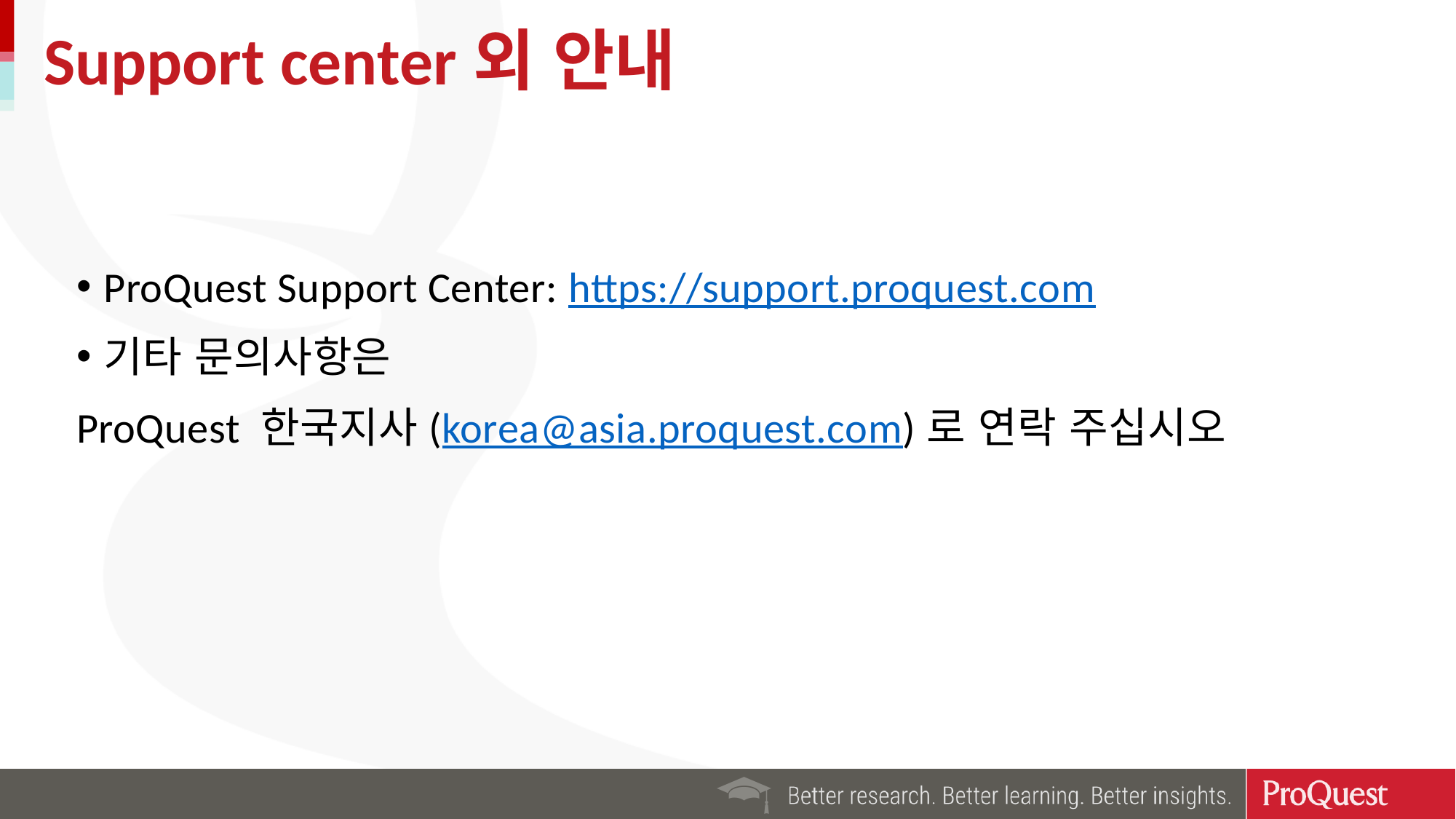

# Support center외 안내
ProQuest Support Center: https://support.proquest.com
기타 문의사항은
ProQuest 한국지사(korea@asia.proquest.com)로 연락 주십시오